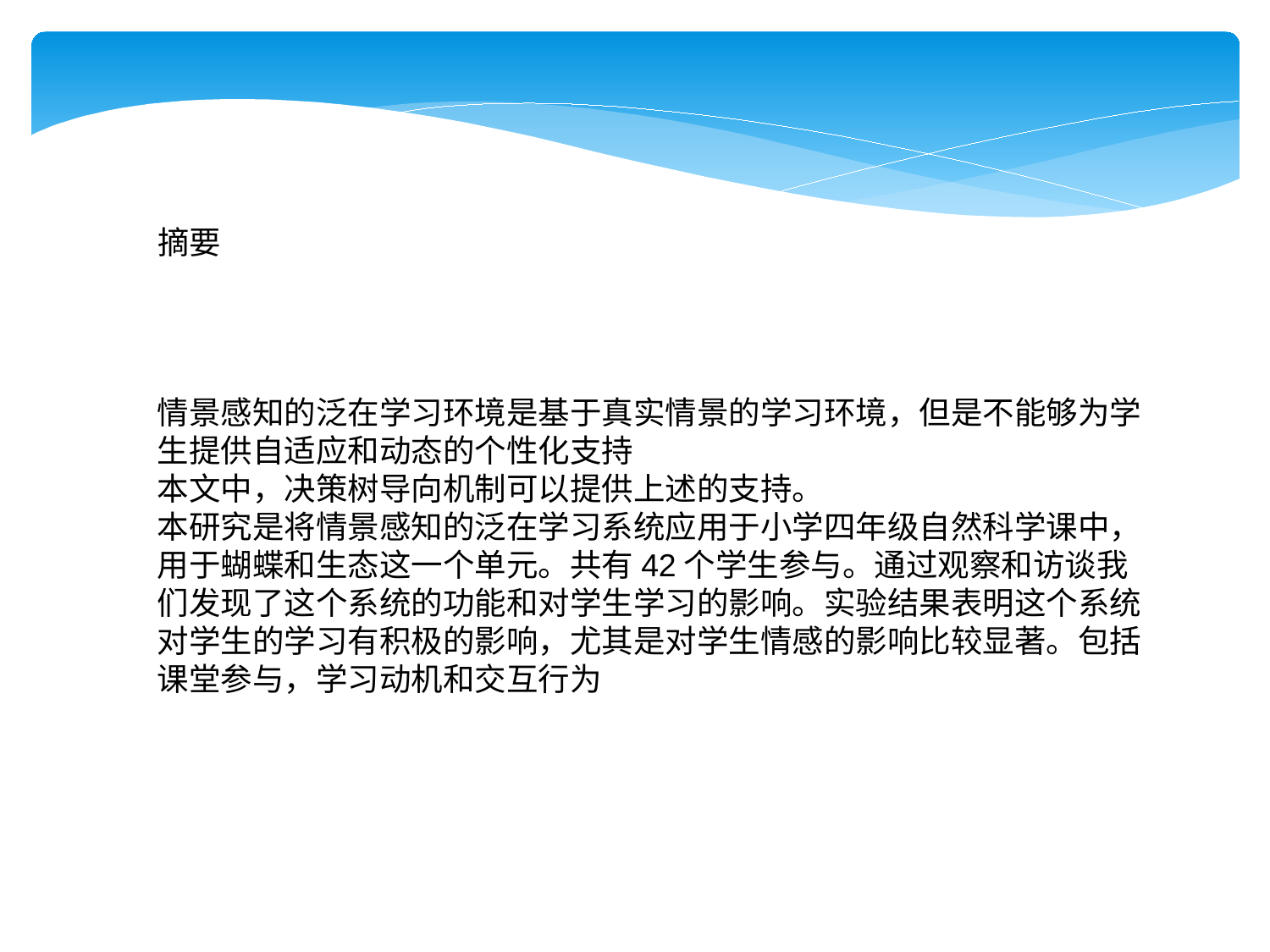

摘要
情景感知的泛在学习环境是基于真实情景的学习环境，但是不能够为学生提供自适应和动态的个性化支持
本文中，决策树导向机制可以提供上述的支持。
本研究是将情景感知的泛在学习系统应用于小学四年级自然科学课中，用于蝴蝶和生态这一个单元。共有42个学生参与。通过观察和访谈我们发现了这个系统的功能和对学生学习的影响。实验结果表明这个系统对学生的学习有积极的影响，尤其是对学生情感的影响比较显著。包括课堂参与，学习动机和交互行为